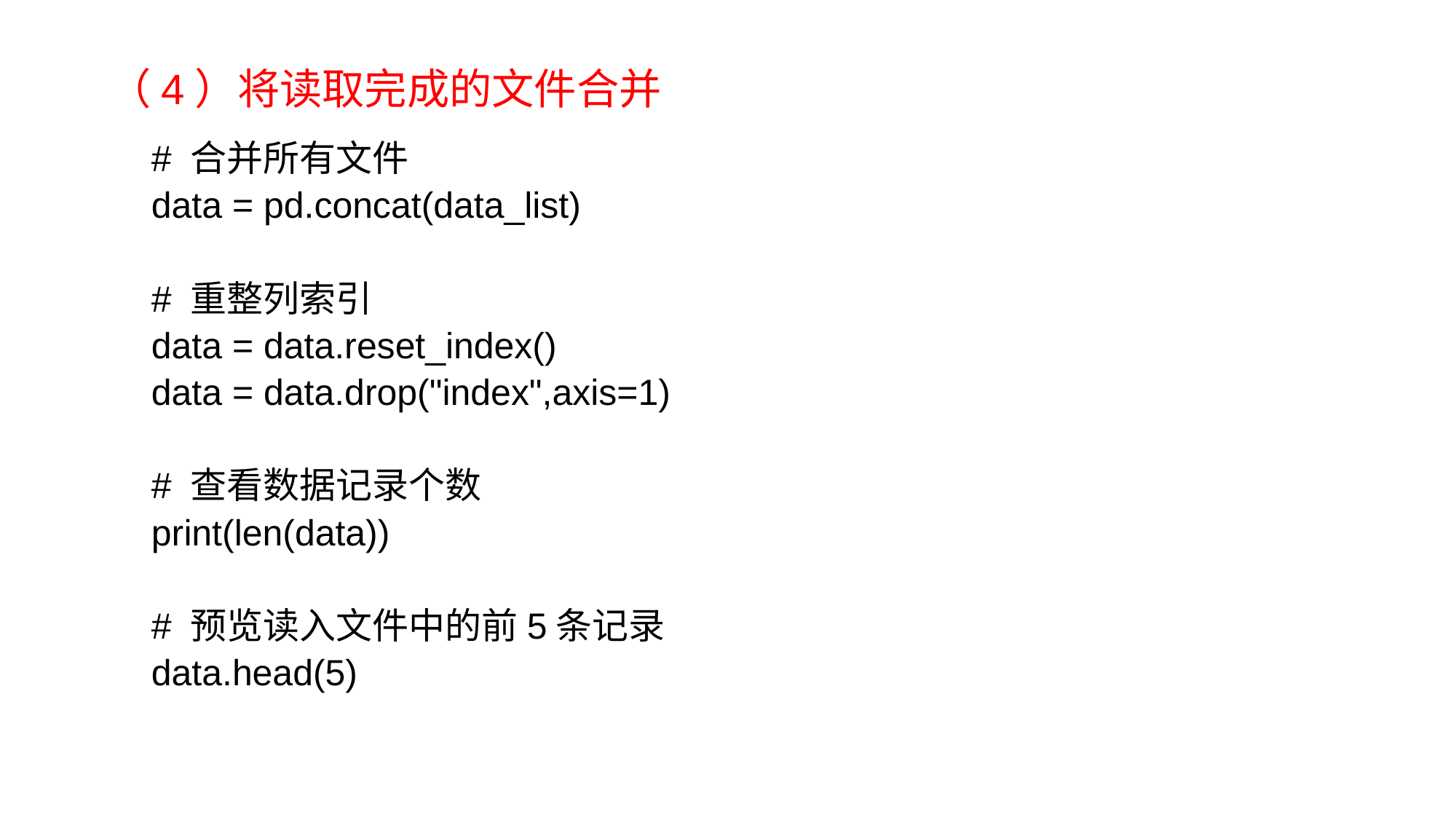

（4）将读取完成的文件合并
# 合并所有文件
data = pd.concat(data_list)

# 重整列索引
data = data.reset_index()
data = data.drop("index",axis=1)

# 查看数据记录个数
print(len(data))

# 预览读入文件中的前5条记录
data.head(5)